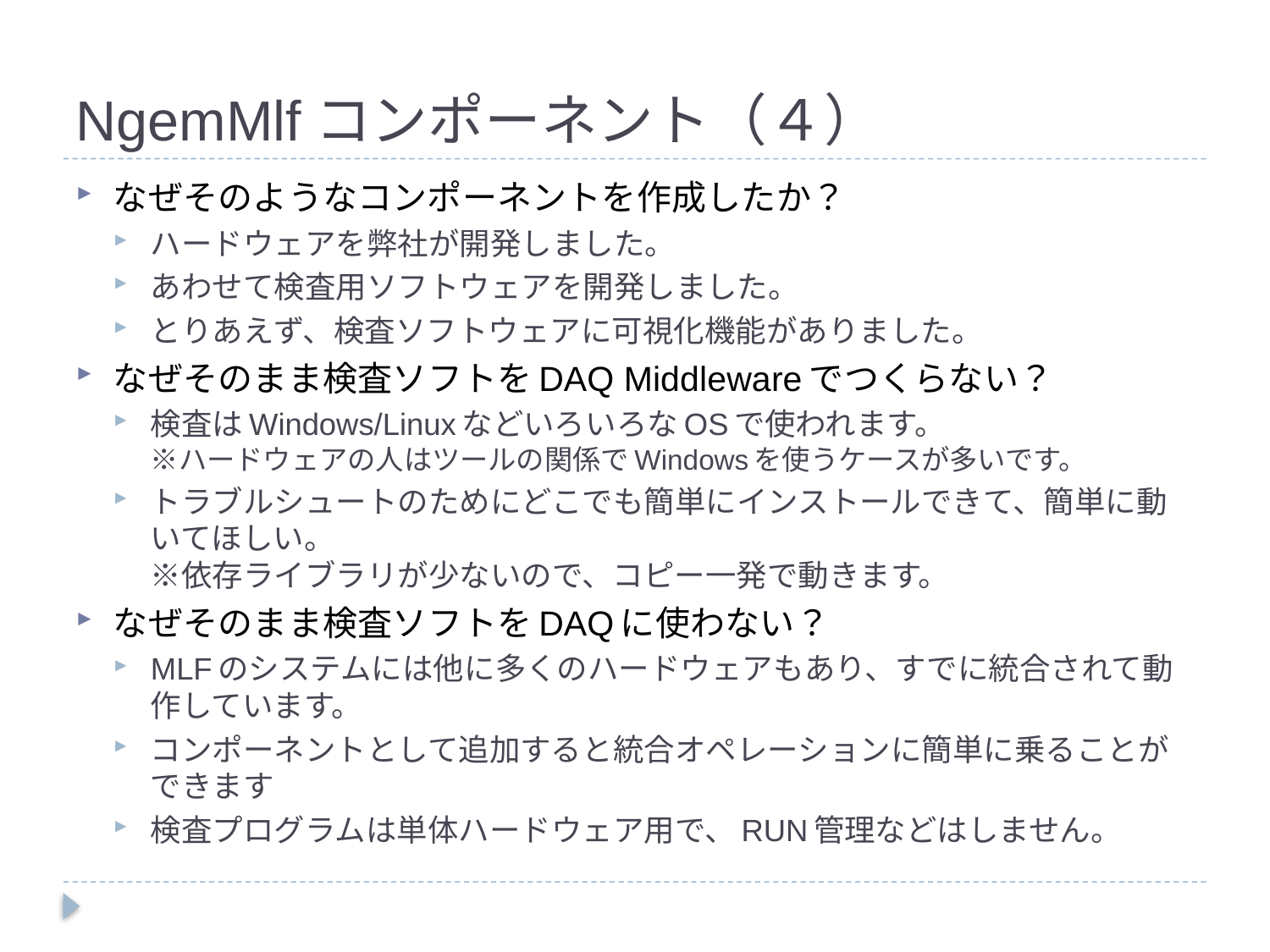

# NgemMlfコンポーネント（４）
なぜそのようなコンポーネントを作成したか？
ハードウェアを弊社が開発しました。
あわせて検査用ソフトウェアを開発しました。
とりあえず、検査ソフトウェアに可視化機能がありました。
なぜそのまま検査ソフトをDAQ Middlewareでつくらない？
検査はWindows/LinuxなどいろいろなOSで使われます。
※ハードウェアの人はツールの関係でWindowsを使うケースが多いです。
トラブルシュートのためにどこでも簡単にインストールできて、簡単に動いてほしい。
※依存ライブラリが少ないので、コピー一発で動きます。
なぜそのまま検査ソフトをDAQに使わない？
MLFのシステムには他に多くのハードウェアもあり、すでに統合されて動作しています。
コンポーネントとして追加すると統合オペレーションに簡単に乗ることができます
検査プログラムは単体ハードウェア用で、RUN管理などはしません。